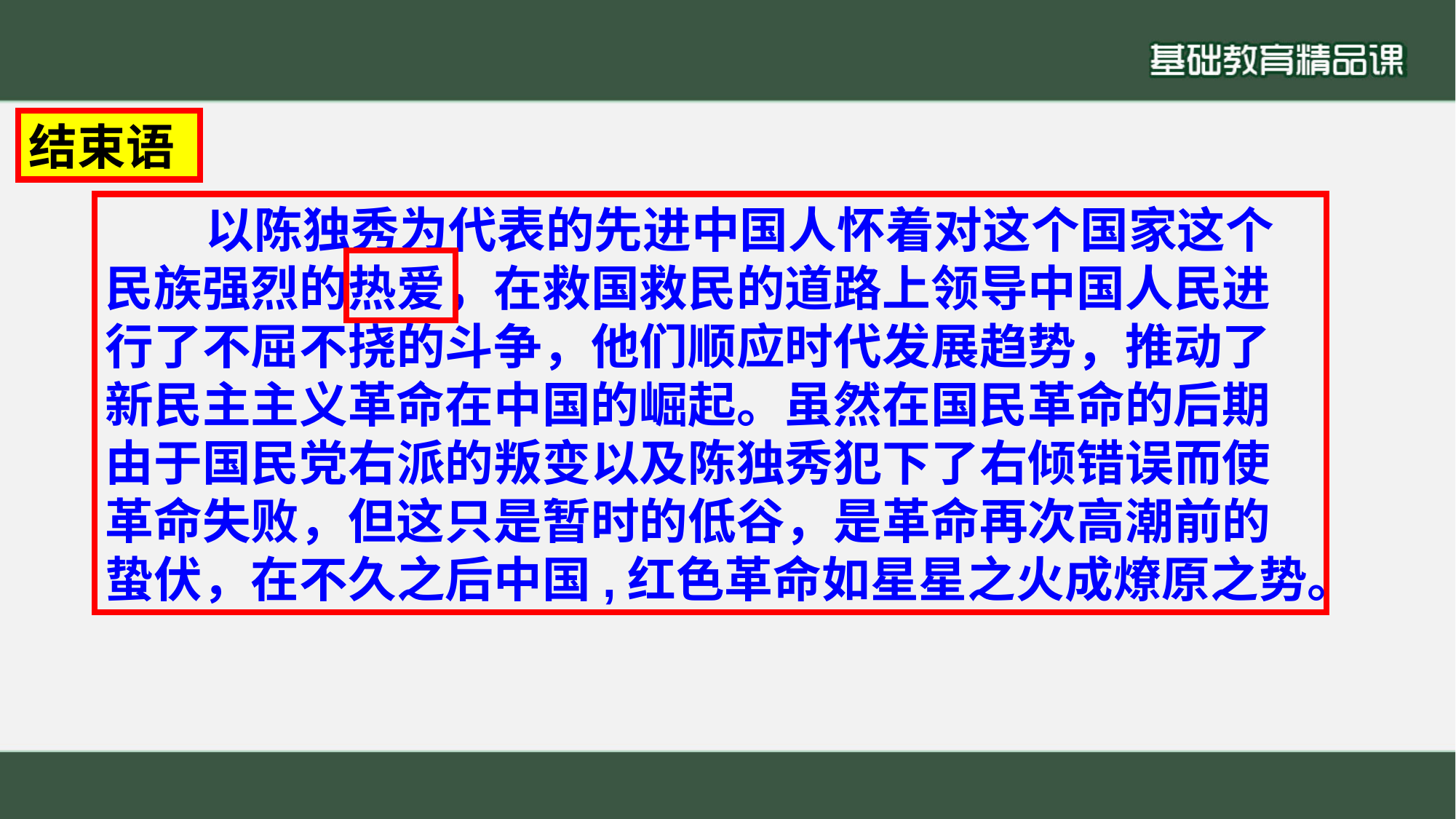

结束语
        以陈独秀为代表的先进中国人怀着对这个国家这个民族强烈的热爱，在救国救民的道路上领导中国人民进行了不屈不挠的斗争，他们顺应时代发展趋势，推动了新民主主义革命在中国的崛起。虽然在国民革命的后期由于国民党右派的叛变以及陈独秀犯下了右倾错误而使革命失败，但这只是暂时的低谷，是革命再次高潮前的蛰伏，在不久之后中国,红色革命如星星之火成燎原之势。